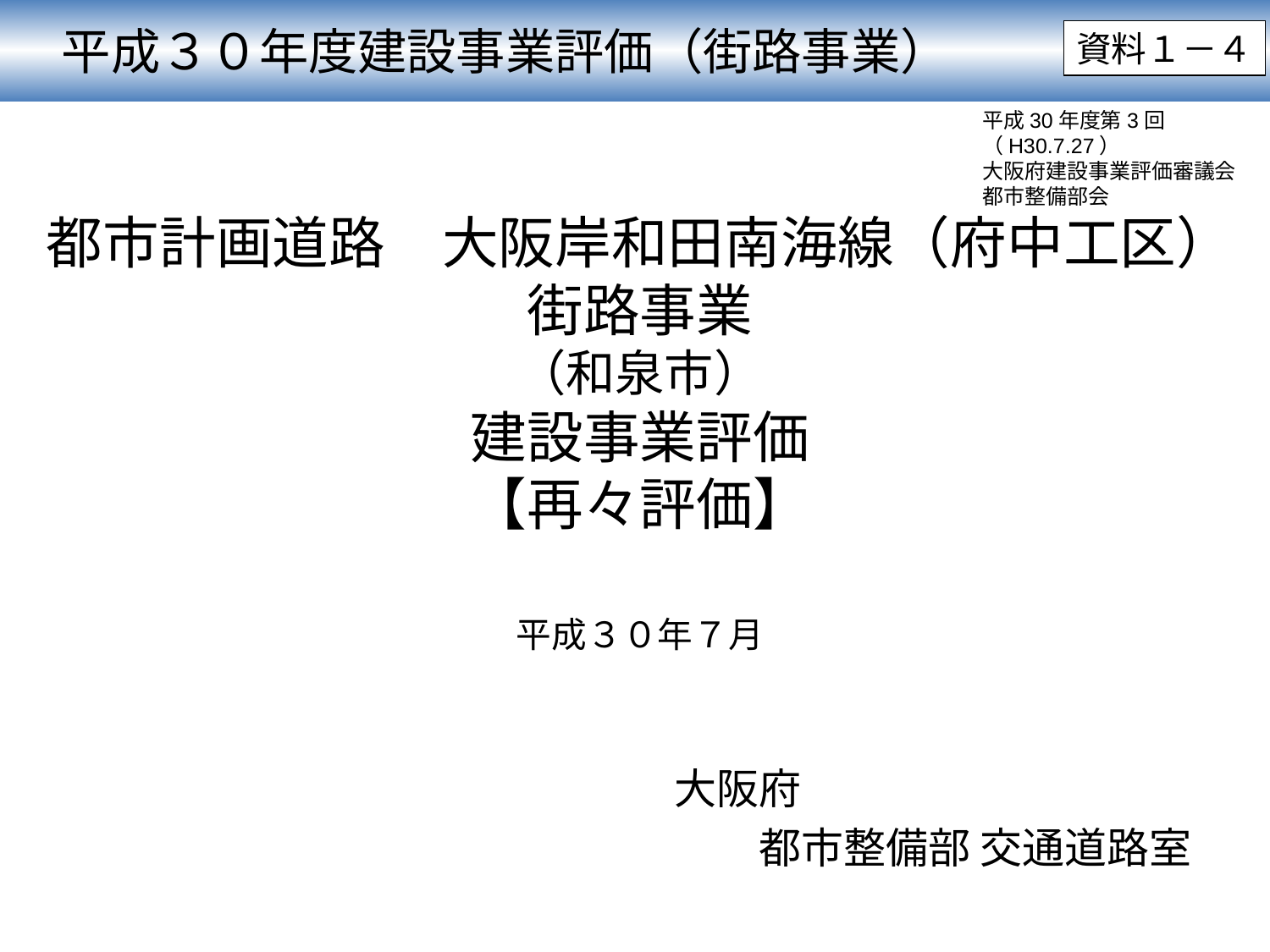

平成３０年度建設事業評価（街路事業）
資料１－４
平成30年度第3回（H30.7.27）
大阪府建設事業評価審議会
都市整備部会
# 都市計画道路　大阪岸和田南海線（府中工区） 街路事業 （和泉市） 建設事業評価 【再々評価】 平成３０年７月
　　大阪府
　　　　都市整備部 交通道路室